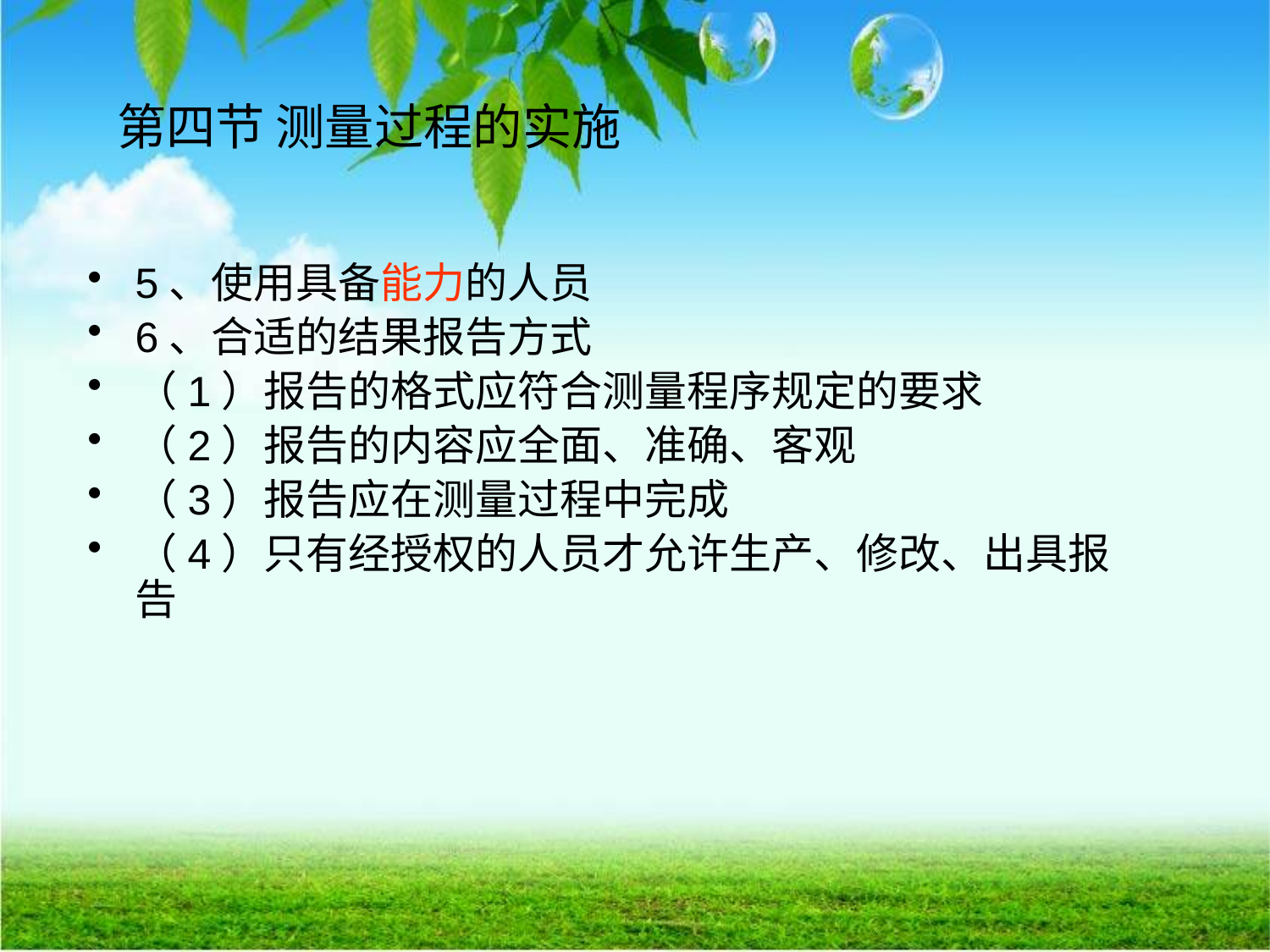

# 第四节 测量过程的实施

5、使用具备能力的人员
6、合适的结果报告方式
（1）报告的格式应符合测量程序规定的要求
（2）报告的内容应全面、准确、客观
（3）报告应在测量过程中完成
（4）只有经授权的人员才允许生产、修改、出具报告